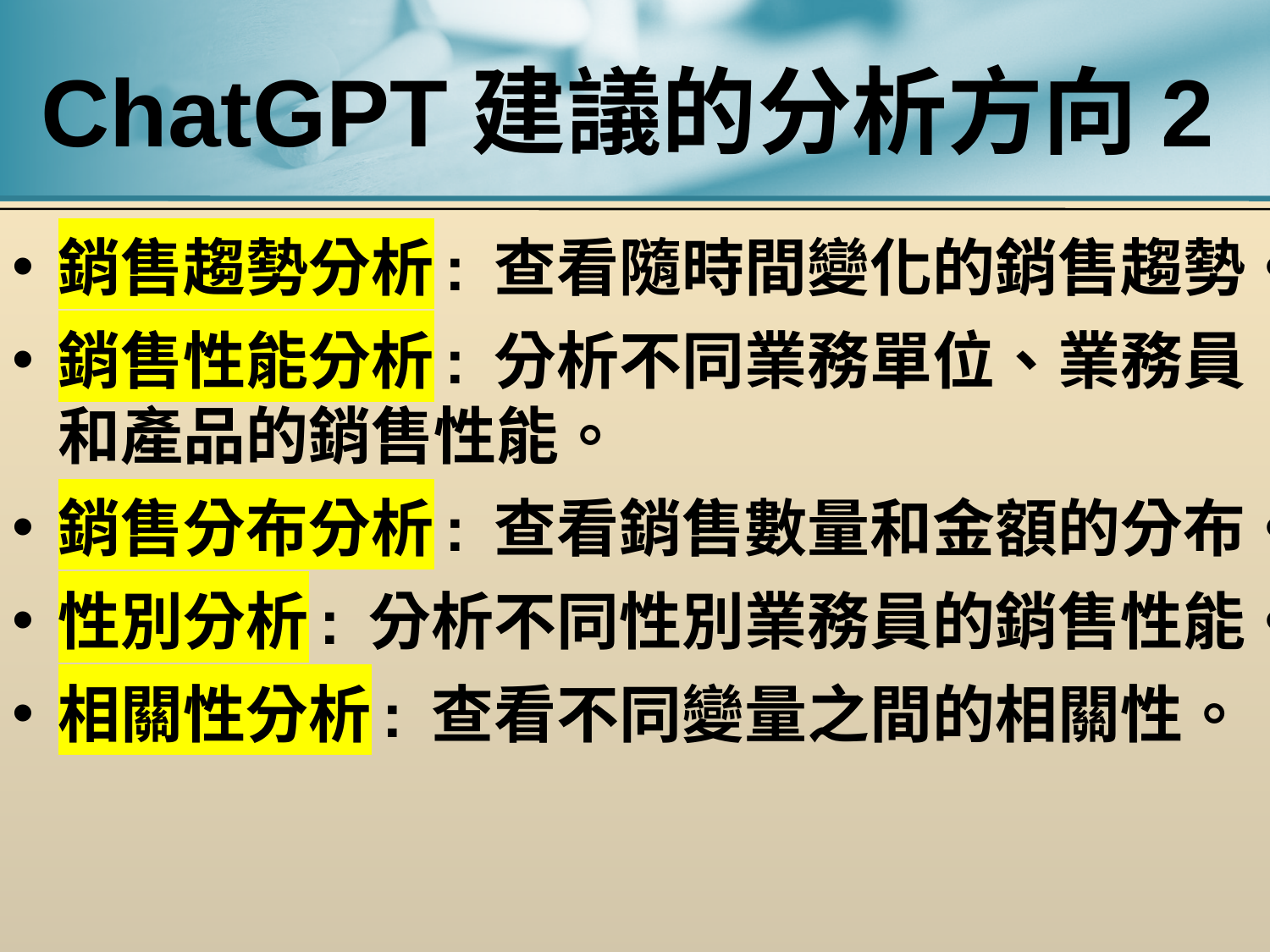

# ChatGPT建議的分析方向2
銷售趨勢分析: 查看隨時間變化的銷售趨勢。
銷售性能分析: 分析不同業務單位、業務員和產品的銷售性能。
銷售分布分析: 查看銷售數量和金額的分布。
性別分析: 分析不同性別業務員的銷售性能。
相關性分析: 查看不同變量之間的相關性。